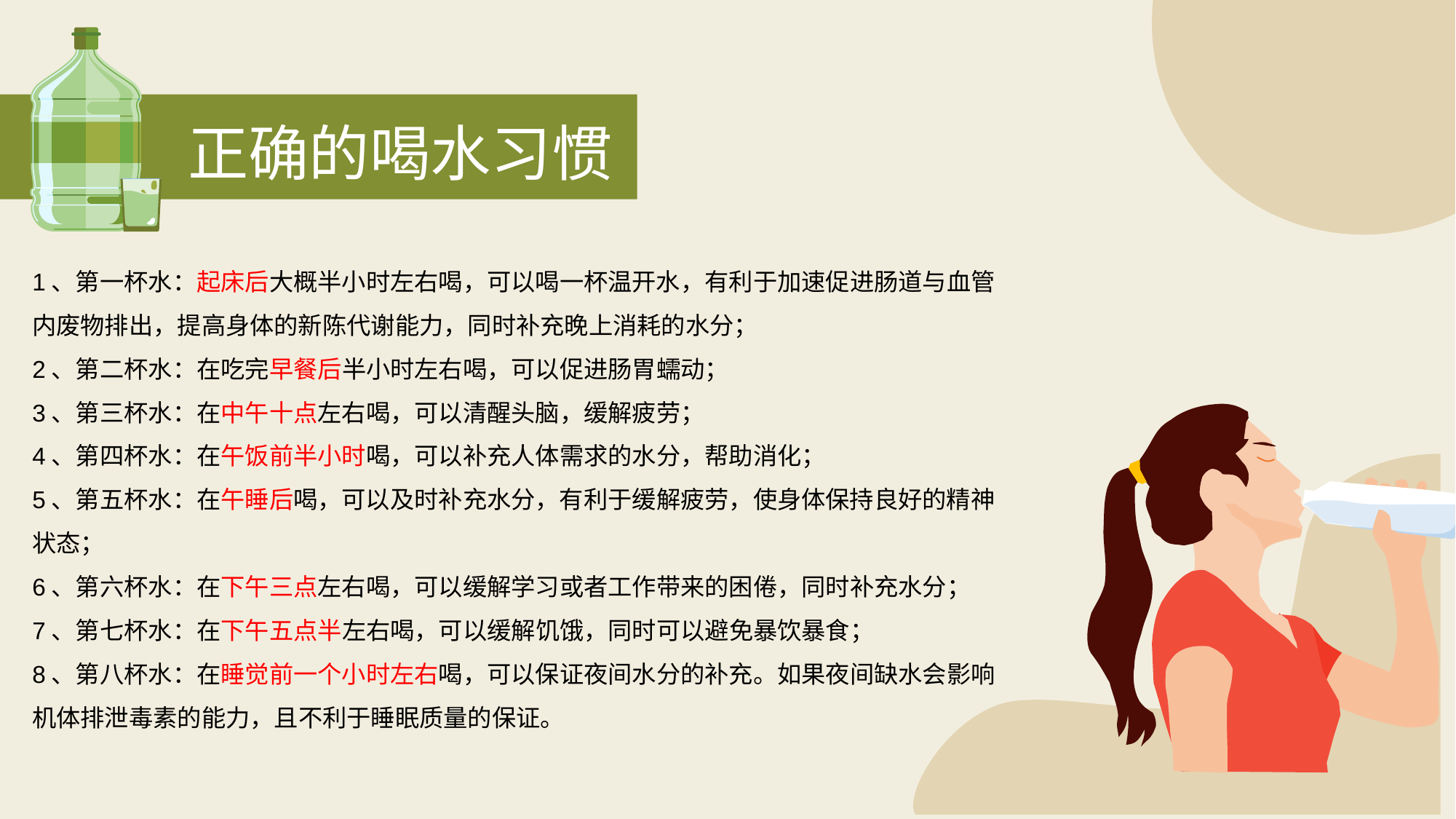

正确的喝水习惯

1、第一杯水：起床后大概半小时左右喝，可以喝一杯温开水，有利于加速促进肠道与血管内废物排出，提高身体的新陈代谢能力，同时补充晚上消耗的水分；
2、第二杯水：在吃完早餐后半小时左右喝，可以促进肠胃蠕动；
3、第三杯水：在中午十点左右喝，可以清醒头脑，缓解疲劳；
4、第四杯水：在午饭前半小时喝，可以补充人体需求的水分，帮助消化；
5、第五杯水：在午睡后喝，可以及时补充水分，有利于缓解疲劳，使身体保持良好的精神状态；
6、第六杯水：在下午三点左右喝，可以缓解学习或者工作带来的困倦，同时补充水分；
7、第七杯水：在下午五点半左右喝，可以缓解饥饿，同时可以避免暴饮暴食；
8、第八杯水：在睡觉前一个小时左右喝，可以保证夜间水分的补充。如果夜间缺水会影响机体排泄毒素的能力，且不利于睡眠质量的保证。